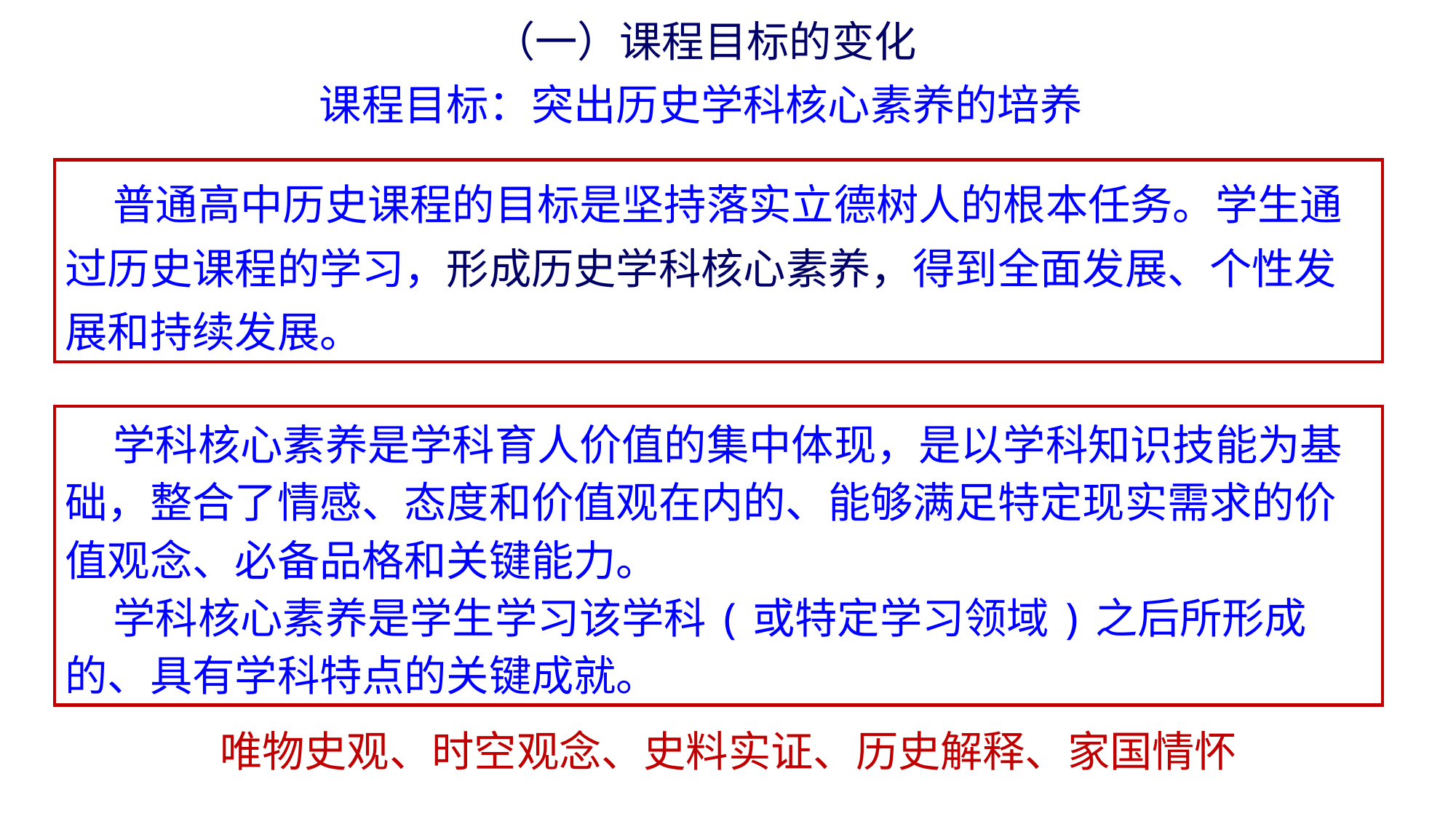

（一）课程目标的变化
课程目标：突出历史学科核心素养的培养
    普通高中历史课程的目标是坚持落实立德树人的根本任务。学生通过历史课程的学习，形成历史学科核心素养，得到全面发展、个性发展和持续发展。
    学科核心素养是学科育人价值的集中体现，是以学科知识技能为基础，整合了情感、态度和价值观在内的、能够满足特定现实需求的价值观念、必备品格和关键能力。
    学科核心素养是学生学习该学科(或特定学习领域)之后所形成的、具有学科特点的关键成就。
唯物史观、时空观念、史料实证、历史解释、家国情怀